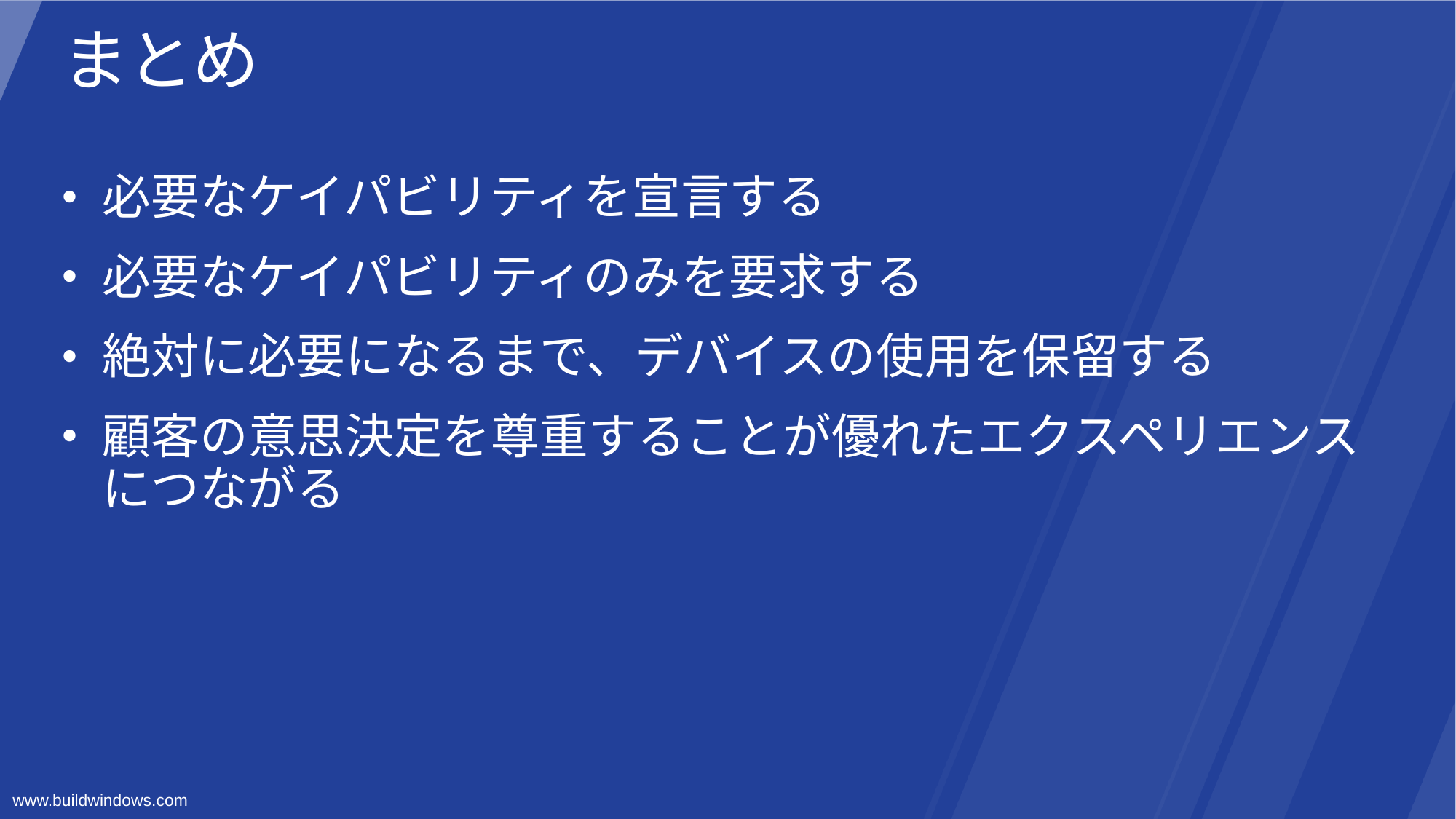

# まとめ
必要なケイパビリティを宣言する
必要なケイパビリティのみを要求する
絶対に必要になるまで、デバイスの使用を保留する
顧客の意思決定を尊重することが優れたエクスペリエンスにつながる